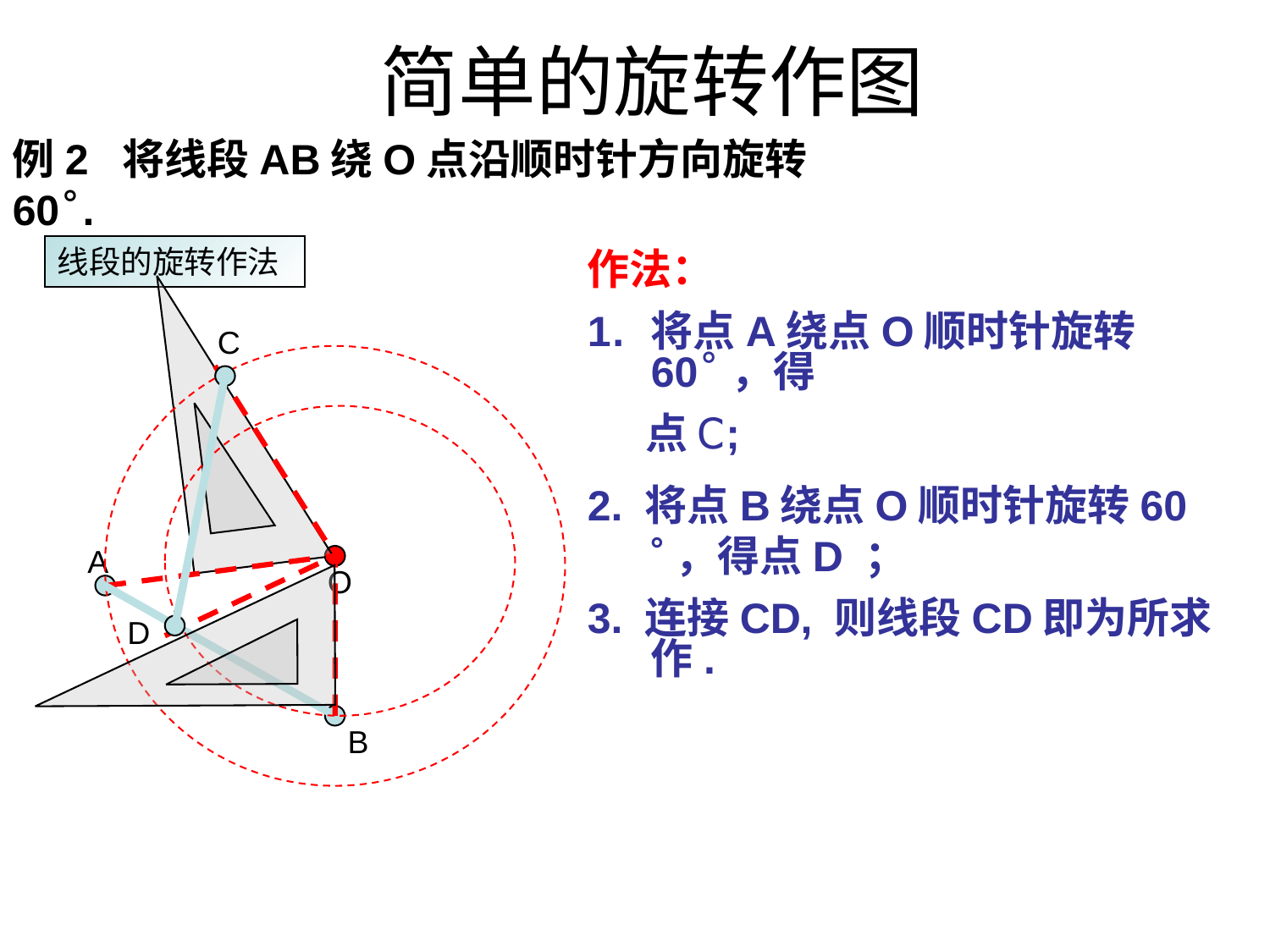

# 简单的旋转作图
例2  将线段AB绕O点沿顺时针方向旋转60˚.
线段的旋转作法
作法：
将点A绕点O顺时针旋转60˚，得
     点C;
2. 将点B绕点O顺时针旋转60 ˚，得点D ；
3. 连接CD, 则线段CD即为所求作.
C

A

O

D

B